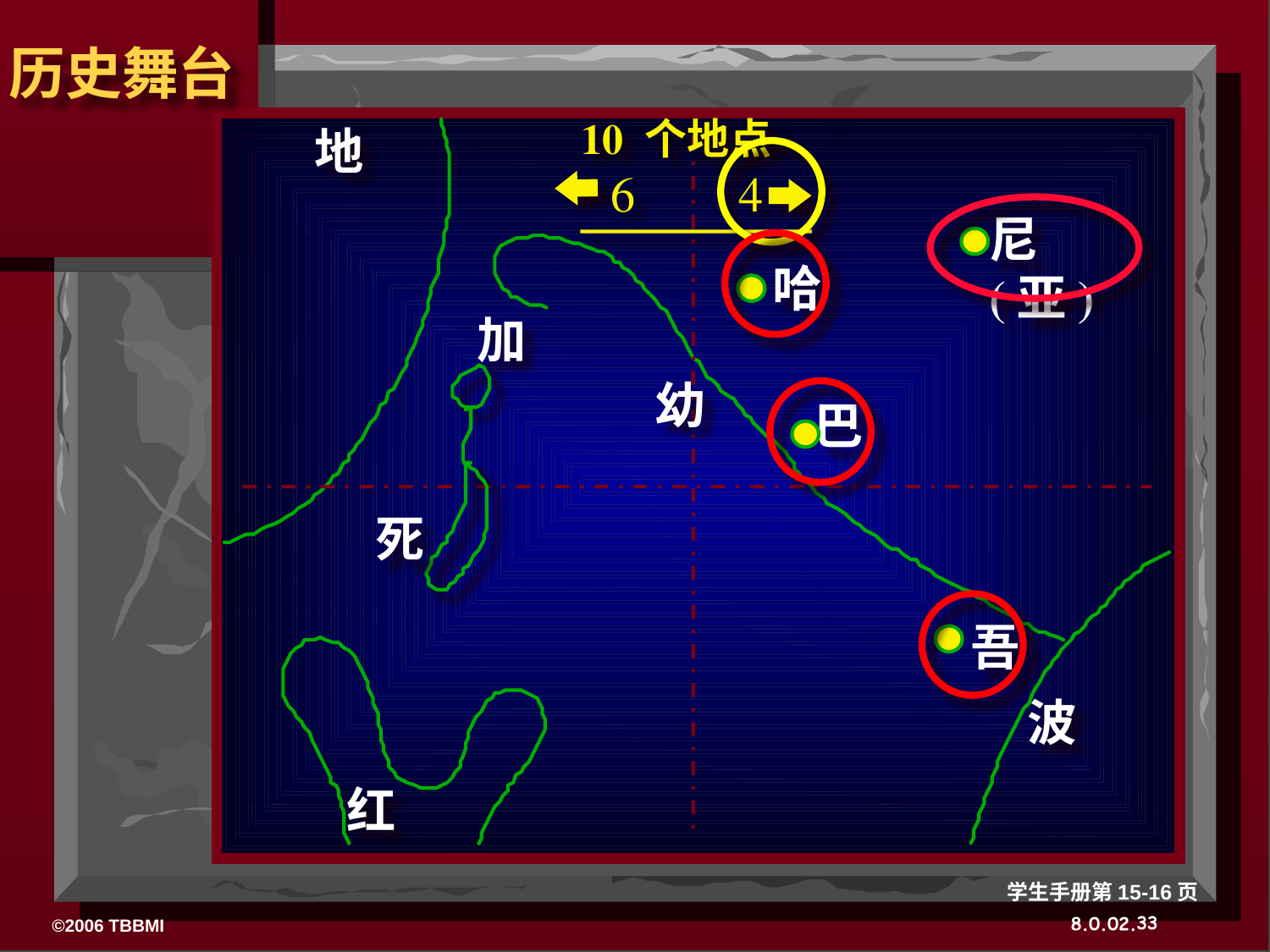

10 个地点
 地

6
4

尼(亚)

哈

加

幼

巴

死

吾

波
红
学生手册第15-16页
33